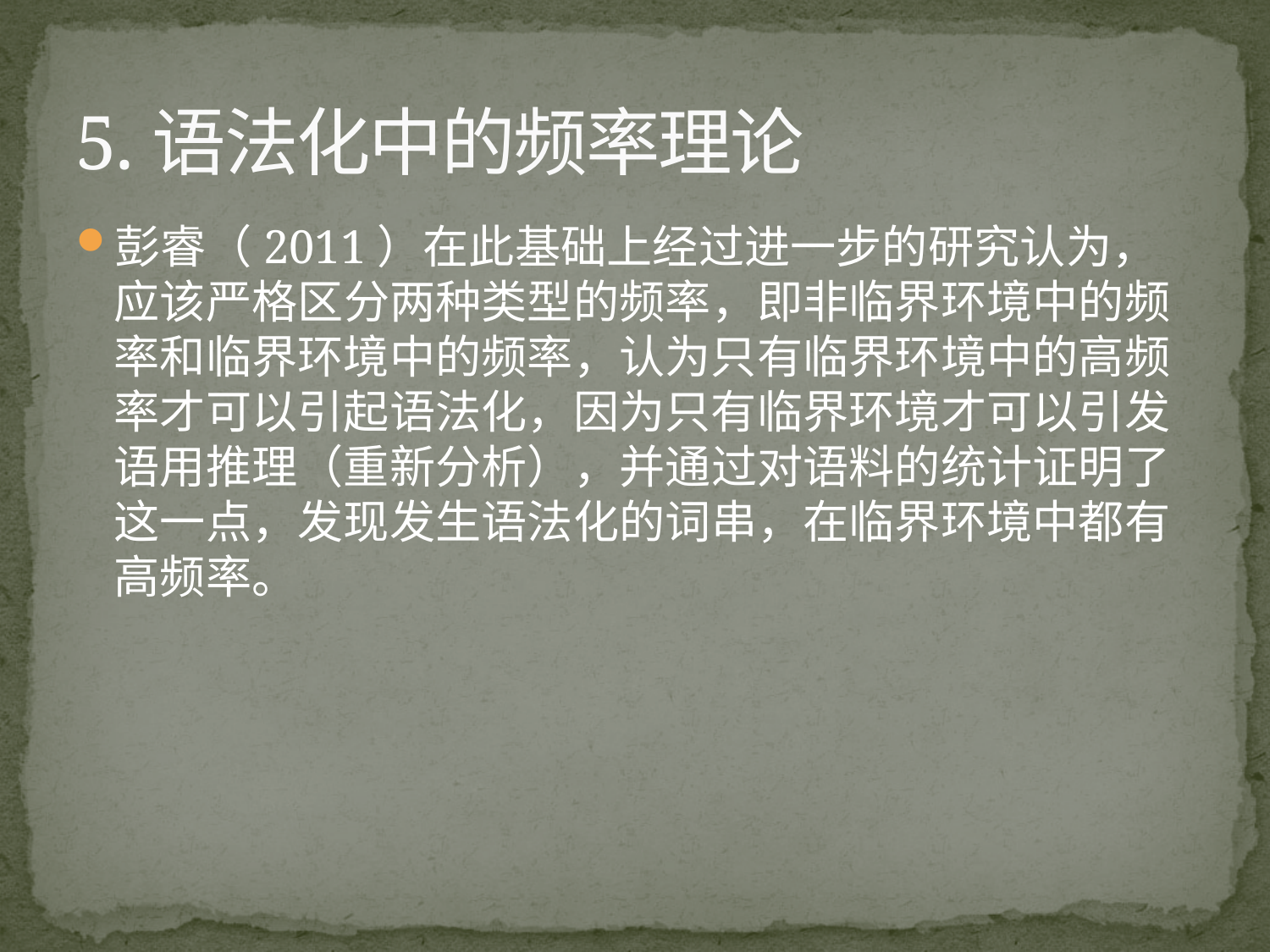

# 5.语法化中的频率理论
彭睿（2011）在此基础上经过进一步的研究认为，应该严格区分两种类型的频率，即非临界环境中的频率和临界环境中的频率，认为只有临界环境中的高频率才可以引起语法化，因为只有临界环境才可以引发语用推理（重新分析），并通过对语料的统计证明了这一点，发现发生语法化的词串，在临界环境中都有高频率。